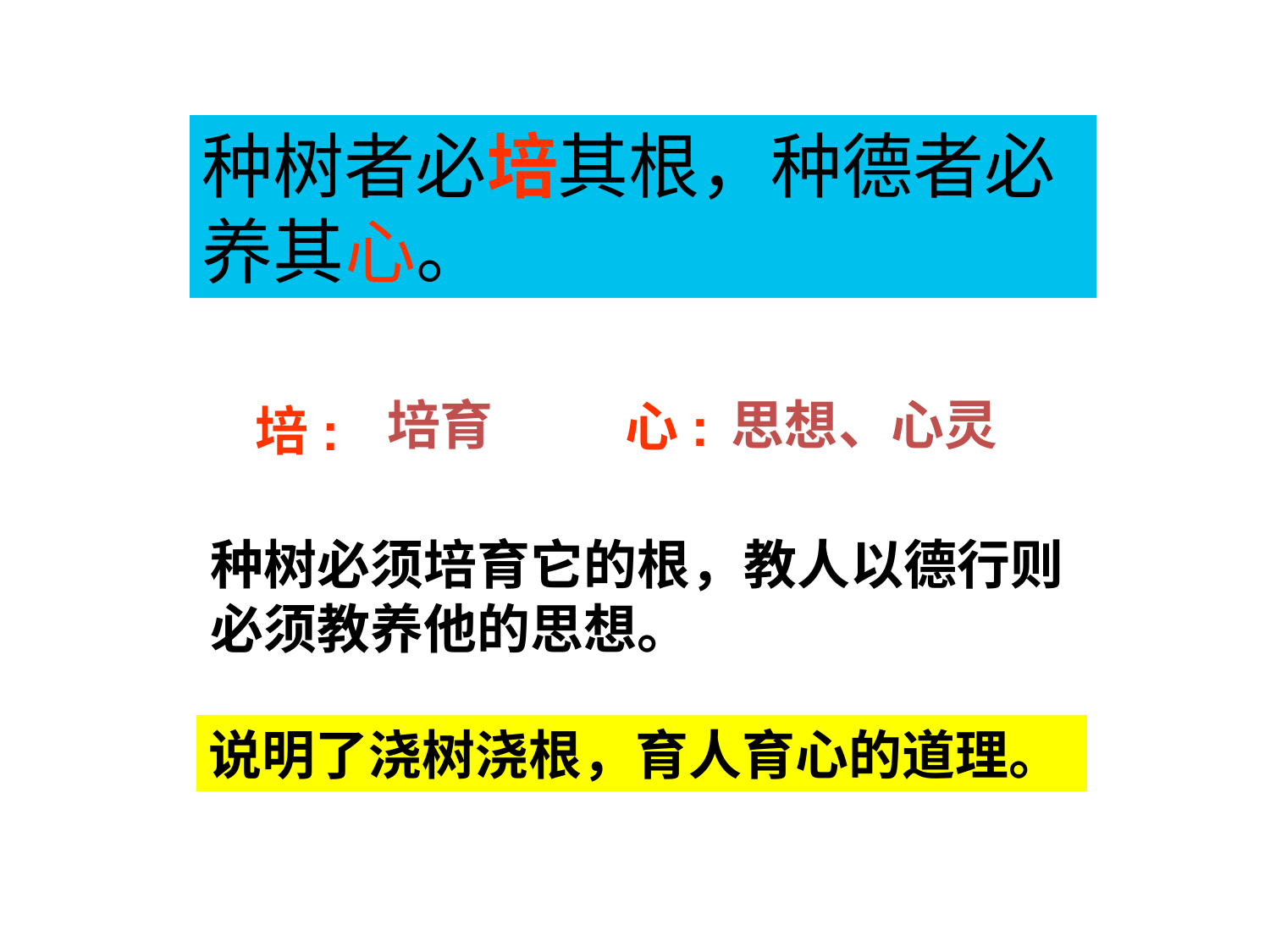

种树者必培其根，种德者必养其心。
培育
思想、心灵
心:
培:
种树必须培育它的根，教人以德行则必须教养他的思想。
说明了浇树浇根，育人育心的道理。